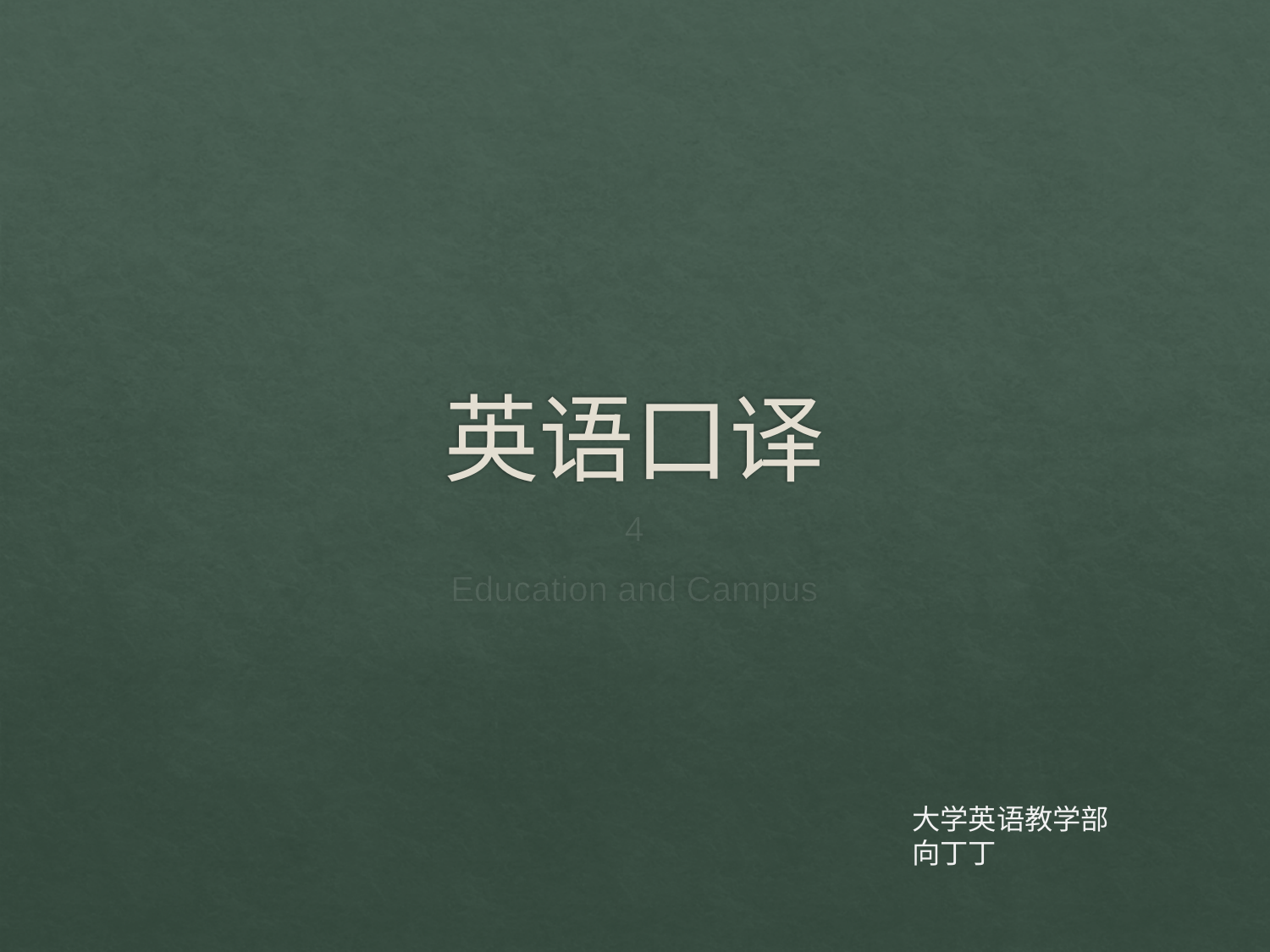

# 英语口译
4
Education and Campus
大学英语教学部
向丁丁